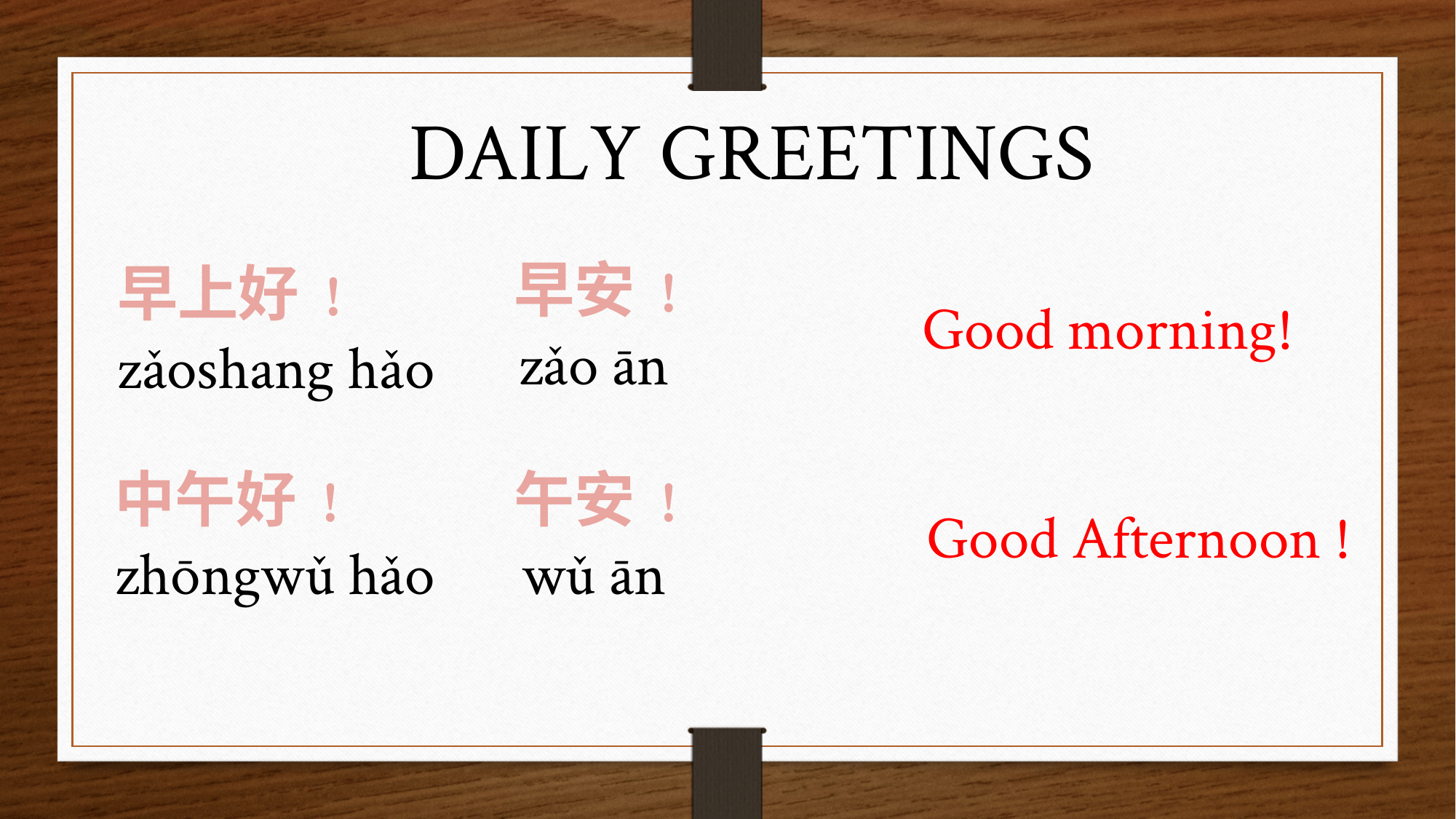

DAILY GREETINGS
早安 !
zǎo ān
早上好 !
zǎoshang hǎo
Good morning!
中午好 !
zhōngwǔ hǎo
午安 !
wǔ ān
Good Afternoon !